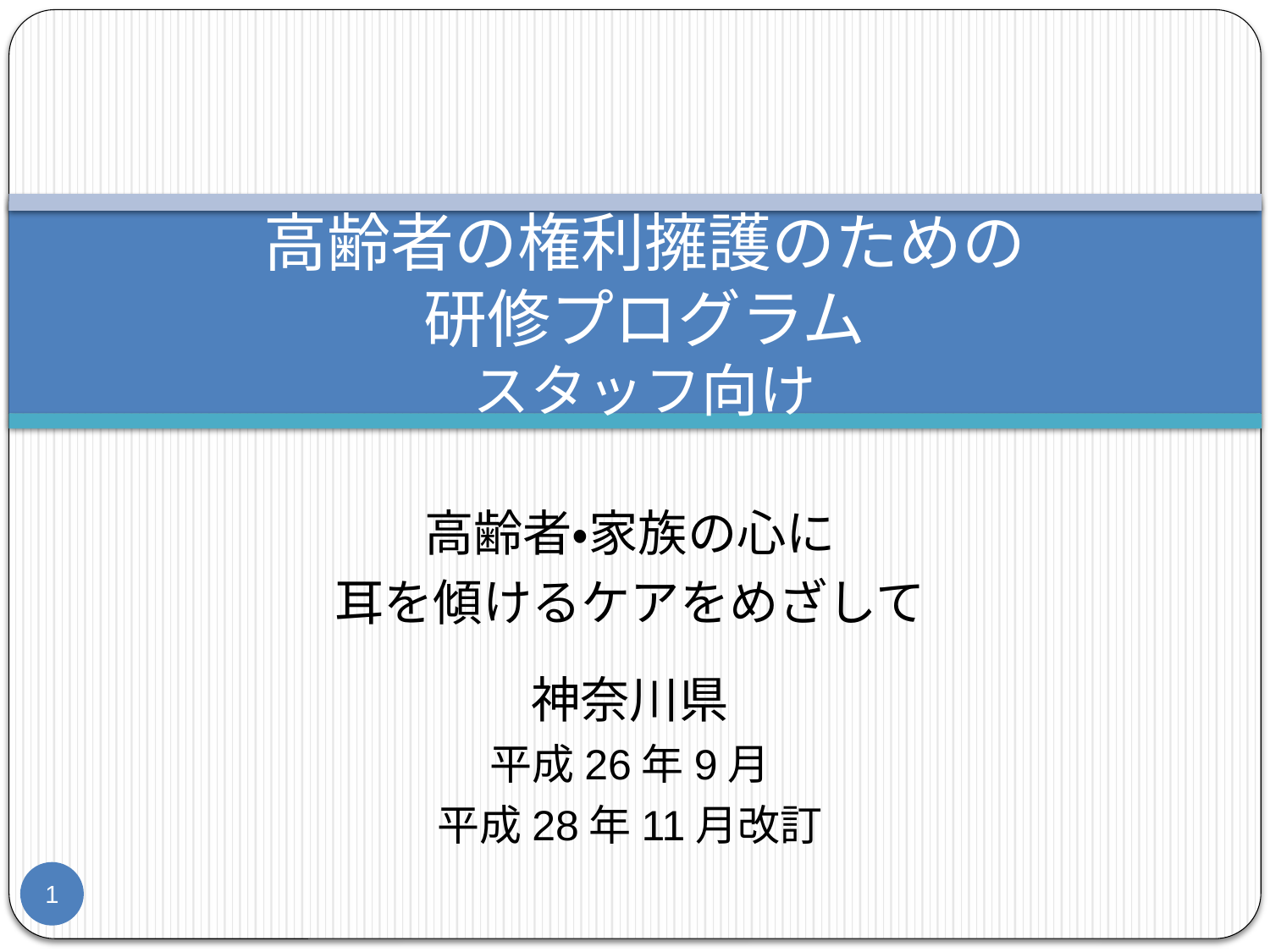

# 高齢者の権利擁護のための 研修プログラム スタッフ向け
高齢者・家族の心に
耳を傾けるケアをめざして

神奈川県
平成26年9月
平成28年11月改訂

1